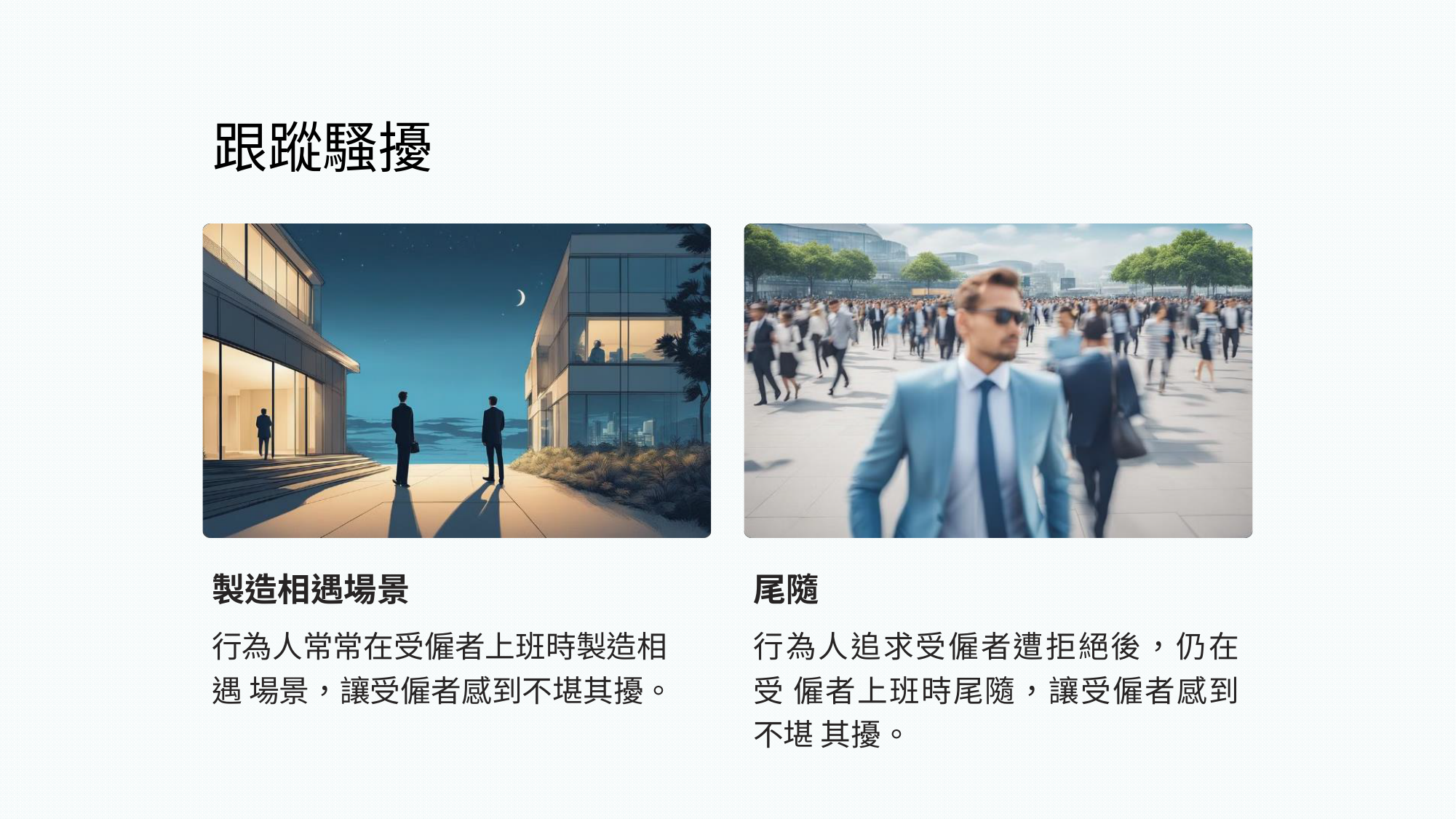

# 跟蹤騷擾

尾隨
行為人追求受僱者遭拒絕後，仍在受 僱者上班時尾隨，讓受僱者感到不堪 其擾。
製造相遇場景
行為人常常在受僱者上班時製造相遇 場景，讓受僱者感到不堪其擾。